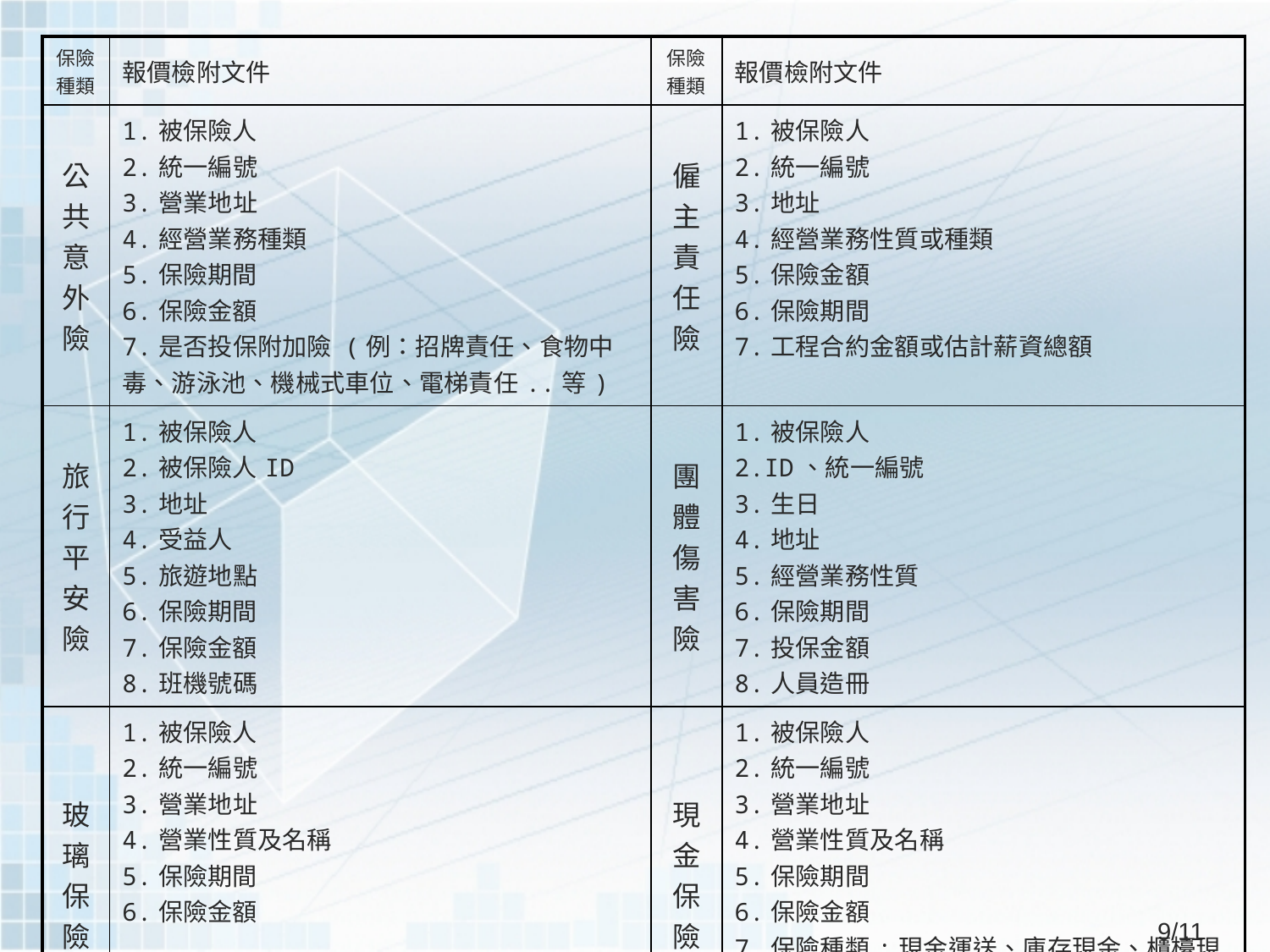

| 保險 種類 | 報價檢附文件 | 保險 種類 | 報價檢附文件 |
| --- | --- | --- | --- |
| 公共意外險 | 1.被保險人 2.統一編號 3.營業地址 4.經營業務種類 5.保險期間 6.保險金額 7.是否投保附加險 (例：招牌責任、食物中毒、游泳池、機械式車位、電梯責任..等) | 僱主責任險 | 1.被保險人 2.統一編號 3.地址 4.經營業務性質或種類 5.保險金額 6.保險期間 7.工程合約金額或估計薪資總額 |
| 旅行平安險 | 1.被保險人 2.被保險人ID 3.地址 4.受益人 5.旅遊地點 6.保險期間 7.保險金額 8.班機號碼 | 團體傷害險 | 1.被保險人 2.ID、統一編號 3.生日 4.地址 5.經營業務性質 6.保險期間 7.投保金額 8.人員造冊 |
| 玻璃保險 | 1.被保險人 2.統一編號 3.營業地址 4.營業性質及名稱 5.保險期間 6.保險金額 | 現金保險 | 1.被保險人 2.統一編號 3.營業地址 4.營業性質及名稱 5.保險期間 6.保險金額 7.保險種類:現金運送、庫存現金、櫃檯現金 |

9/11